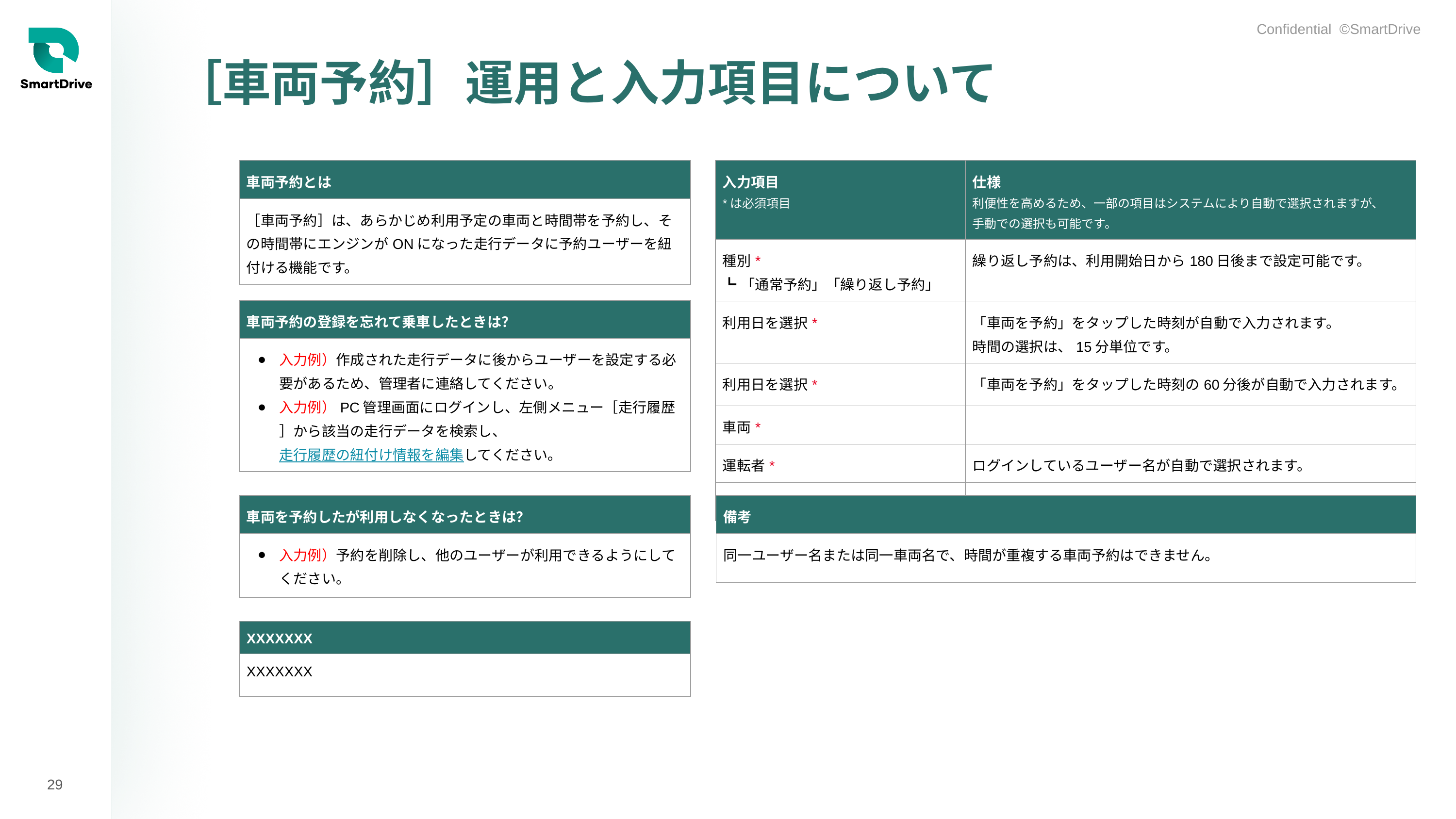

| 初期設定で スタート | おすすめ設定で クイックスタート |
| --- | --- |
| ◯ | ◯ |
# ［車両予約］運用と入力項目について
| このページについて |
| --- |
| 入力例）／赤文字 など内容の編集は、貴社の運用に合わせてご対応ください。 |
| 入力項目 \*は必須項目 | 仕様 利便性を高めるため、一部の項目はシステムにより自動で選択されますが、 手動での選択も可能です。 |
| --- | --- |
| 種別\* ┗「通常予約」「繰り返し予約」 | 繰り返し予約は、利用開始日から180日後まで設定可能です。 |
| 利用日を選択\* | 「車両を予約」をタップした時刻が自動で入力されます。 時間の選択は、15分単位です。 |
| 利用日を選択\* | 「車両を予約」をタップした時刻の60分後が自動で入力されます。 |
| 車両\* |  |
| 運転者\* | ログインしているユーザー名が自動で選択されます。 |
| メモ（10,000文字以内） |  |
| 車両予約とは |
| --- |
| ［車両予約］は、あらかじめ利用予定の車両と時間帯を予約し、その時間帯にエンジンがONになった走行データに予約ユーザーを紐付ける機能です。 |
| 車両予約の登録を忘れて乗車したときは？ |
| --- |
| 入力例）作成された走行データに後からユーザーを設定する必要があるため、管理者に連絡してください。 入力例）PC管理画面にログインし、左側メニュー［走行履歴］から該当の走行データを検索し、走行履歴の紐付け情報を編集してください。 |
| 車両を予約したが利用しなくなったときは？ |
| --- |
| 入力例）予約を削除し、他のユーザーが利用できるようにしてください。 |
| 備考 |  |
| --- | --- |
| 同一ユーザー名または同一車両名で、時間が重複する車両予約はできません。 |  |
| XXXXXXX |
| --- |
| XXXXXXX |
29